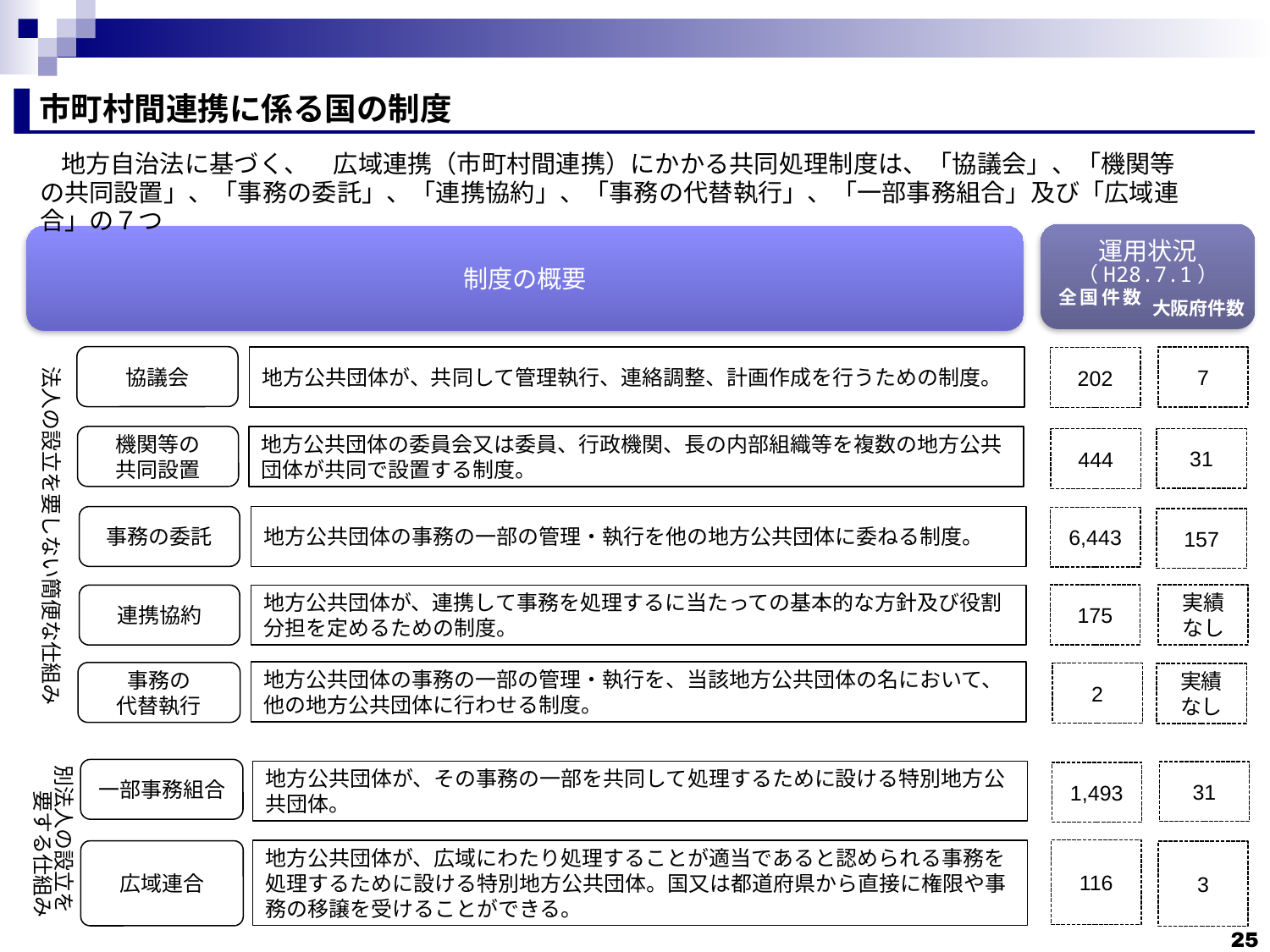

市町村間連携に係る国の制度

　地方自治法に基づく、　広域連携（市町村間連携）にかかる共同処理制度は、「協議会」、「機関等の共同設置」、「事務の委託」、「連携協約」、「事務の代替執行」、「一部事務組合」及び「広域連合」の７つ
運用状況
（H28.7.1）
制度の概要
全国件数
大阪府件数
協議会
地方公共団体が、共同して管理執行、連絡調整、計画作成を行うための制度。
7
202
法人の設立を要しない簡便な仕組み
機関等の
共同設置
地方公共団体の委員会又は委員、行政機関、長の内部組織等を複数の地方公共団体が共同で設置する制度。
31
444
地方公共団体の事務の一部の管理・執行を他の地方公共団体に委ねる制度。
事務の委託
6,443
157
175
実績
なし
連携協約
地方公共団体が、連携して事務を処理するに当たっての基本的な方針及び役割分担を定めるための制度。
地方公共団体の事務の一部の管理・執行を、当該地方公共団体の名において、他の地方公共団体に行わせる制度。
事務の
代替執行
2
実績
なし
別法人の設立を
　 要する仕組み
一部事務組合
地方公共団体が、その事務の一部を共同して処理するために設ける特別地方公共団体。
31
1,493
116
地方公共団体が、広域にわたり処理することが適当であると認められる事務を処理するために設ける特別地方公共団体。国又は都道府県から直接に権限や事務の移譲を受けることができる。
広域連合
3
25